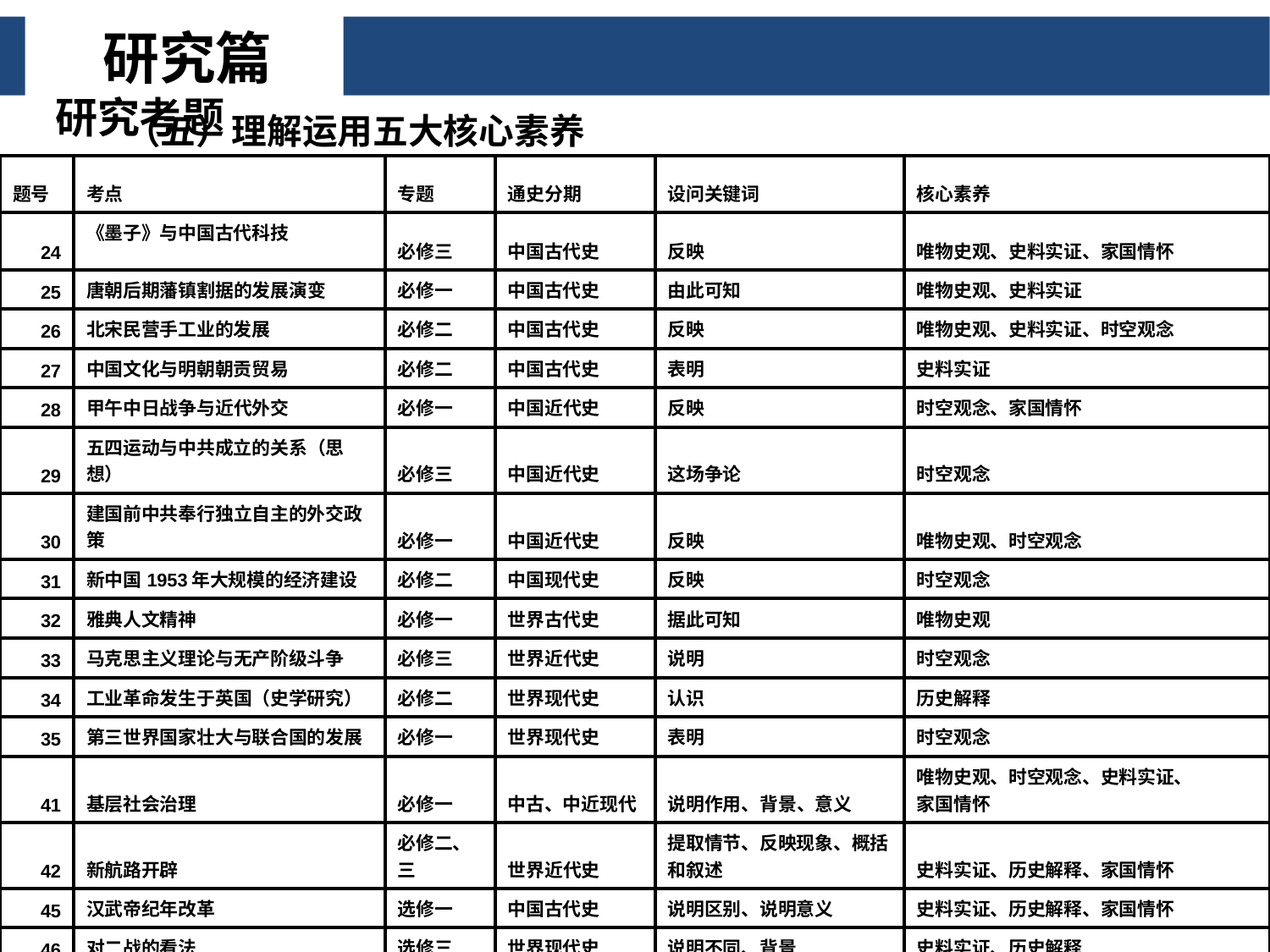

研究篇

             （五）理解运用五大核心素养
研究考题
| 题号 | 考点 | 专题 | 通史分期 | 设问关键词 | 核心素养 |
| --- | --- | --- | --- | --- | --- |
| 24 | 《墨子》与中国古代科技 | 必修三 | 中国古代史 | 反映 | 唯物史观、史料实证、家国情怀 |
| 25 | 唐朝后期藩镇割据的发展演变 | 必修一 | 中国古代史 | 由此可知 | 唯物史观、史料实证 |
| 26 | 北宋民营手工业的发展 | 必修二 | 中国古代史 | 反映 | 唯物史观、史料实证、时空观念 |
| 27 | 中国文化与明朝朝贡贸易 | 必修二 | 中国古代史 | 表明 | 史料实证 |
| 28 | 甲午中日战争与近代外交 | 必修一 | 中国近代史 | 反映 | 时空观念、家国情怀 |
| 29 | 五四运动与中共成立的关系（思想） | 必修三 | 中国近代史 | 这场争论 | 时空观念 |
| 30 | 建国前中共奉行独立自主的外交政策 | 必修一 | 中国近代史 | 反映 | 唯物史观、时空观念 |
| 31 | 新中国1953年大规模的经济建设 | 必修二 | 中国现代史 | 反映 | 时空观念 |
| 32 | 雅典人文精神 | 必修一 | 世界古代史 | 据此可知 | 唯物史观 |
| 33 | 马克思主义理论与无产阶级斗争 | 必修三 | 世界近代史 | 说明 | 时空观念 |
| 34 | 工业革命发生于英国（史学研究） | 必修二 | 世界现代史 | 认识 | 历史解释 |
| 35 | 第三世界国家壮大与联合国的发展 | 必修一 | 世界现代史 | 表明 | 时空观念 |
| 41 | 基层社会治理 | 必修一 | 中古、中近现代 | 说明作用、背景、意义 | 唯物史观、时空观念、史料实证、 家国情怀 |
| 42 | 新航路开辟 | 必修二、三 | 世界近代史 | 提取情节、反映现象、概括和叙述 | 史料实证、历史解释、家国情怀 |
| 45 | 汉武帝纪年改革 | 选修一 | 中国古代史 | 说明区别、说明意义 | 史料实证、历史解释、家国情怀 |
| 46 | 对二战的看法 | 选修三 | 世界现代史 | 说明不同、背景 | 史料实证、历史解释 |
| 47 | 华盛顿和罗斯福 | 选修四 | 世界现代诗 | 说明不同、作用和实质 | 史料实证、历史解释 |